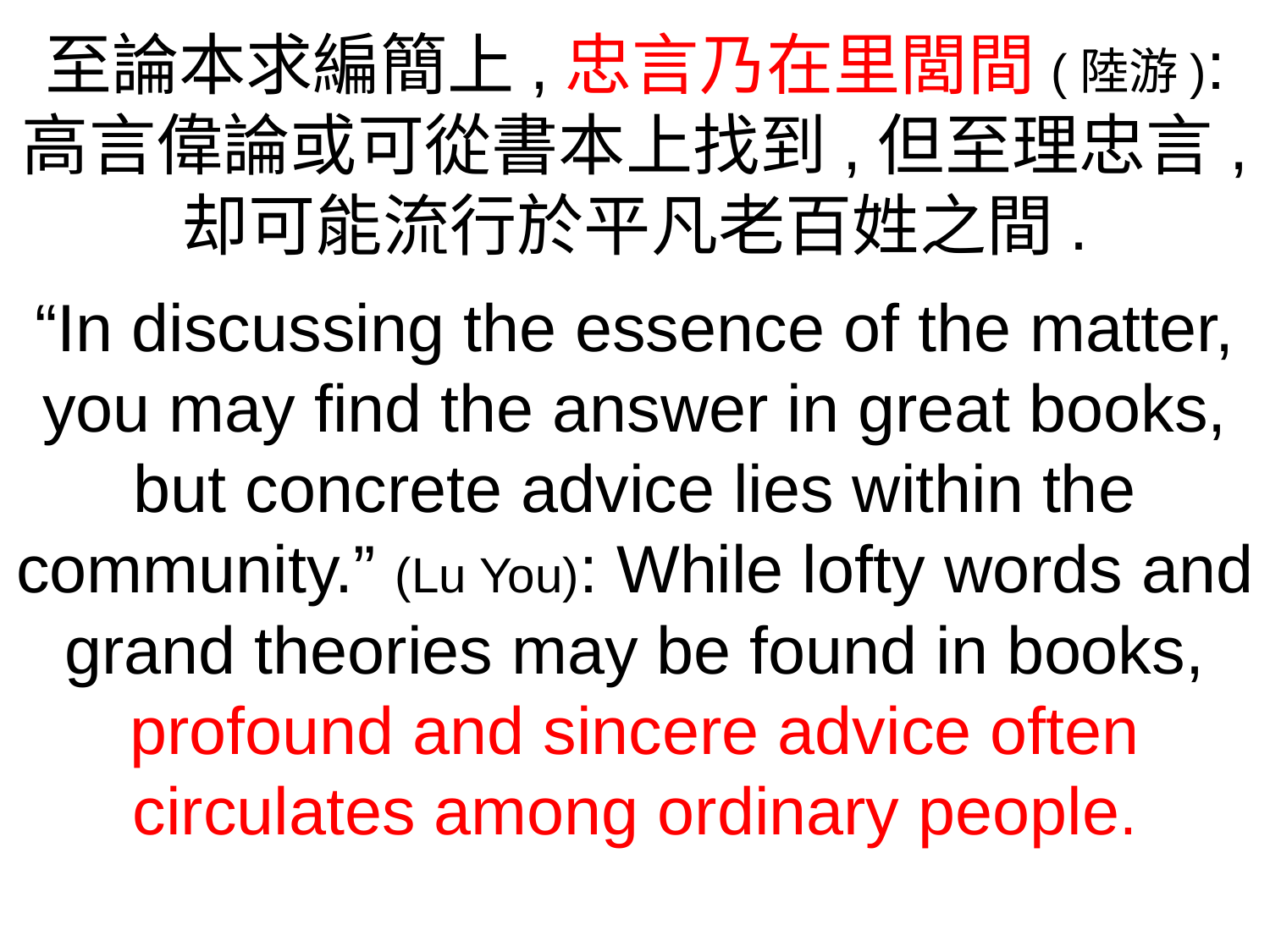

至論本求編簡上,忠言乃在里閭間(陸游):
高言偉論或可從書本上找到,但至理忠言,
却可能流行於平凡老百姓之間.
“In discussing the essence of the matter, you may find the answer in great books, but concrete advice lies within the community.” (Lu You): While lofty words and grand theories may be found in books, profound and sincere advice often circulates among ordinary people.